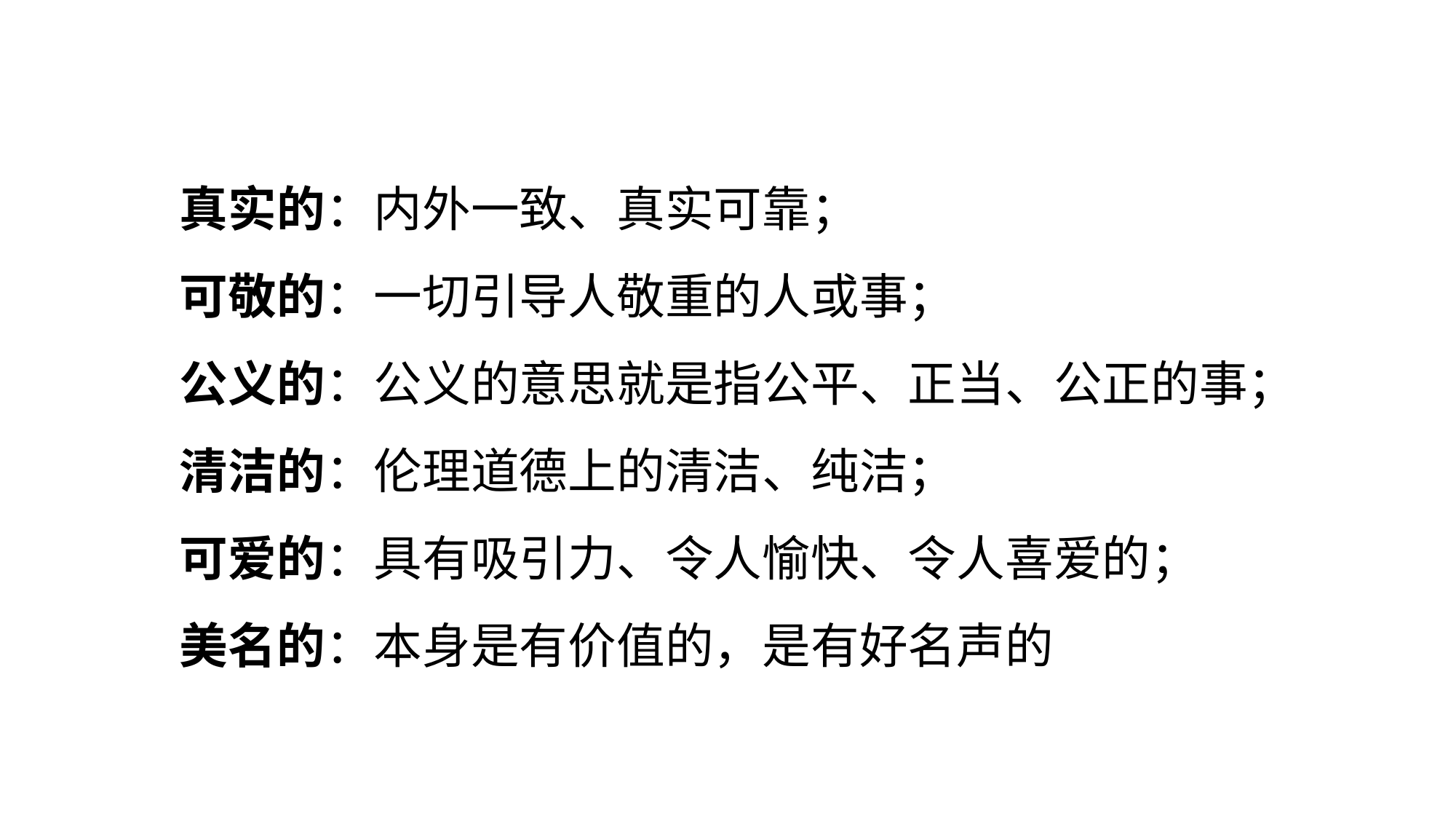

真实的：内外一致、真实可靠；
可敬的：一切引导人敬重的人或事；
公义的：公义的意思就是指公平、正当、公正的事；
清洁的：伦理道德上的清洁、纯洁；
可爱的：具有吸引力、令人愉快、令人喜爱的；
美名的：本身是有价值的，是有好名声的